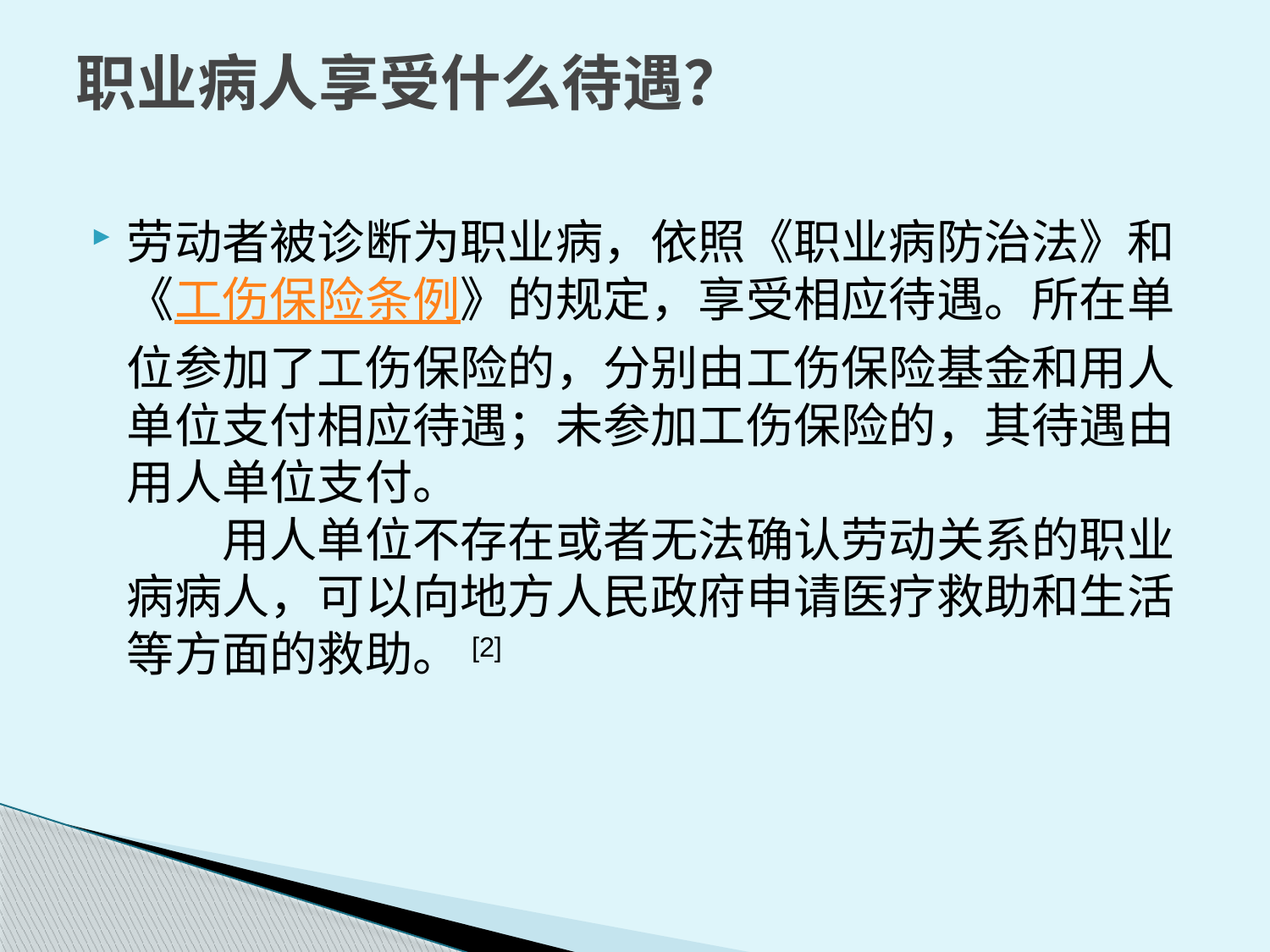

# 职业病人享受什么待遇？
劳动者被诊断为职业病，依照《职业病防治法》和《工伤保险条例》的规定，享受相应待遇。所在单位参加了工伤保险的，分别由工伤保险基金和用人单位支付相应待遇；未参加工伤保险的，其待遇由用人单位支付。
　　用人单位不存在或者无法确认劳动关系的职业病病人，可以向地方人民政府申请医疗救助和生活等方面的救助。[2]